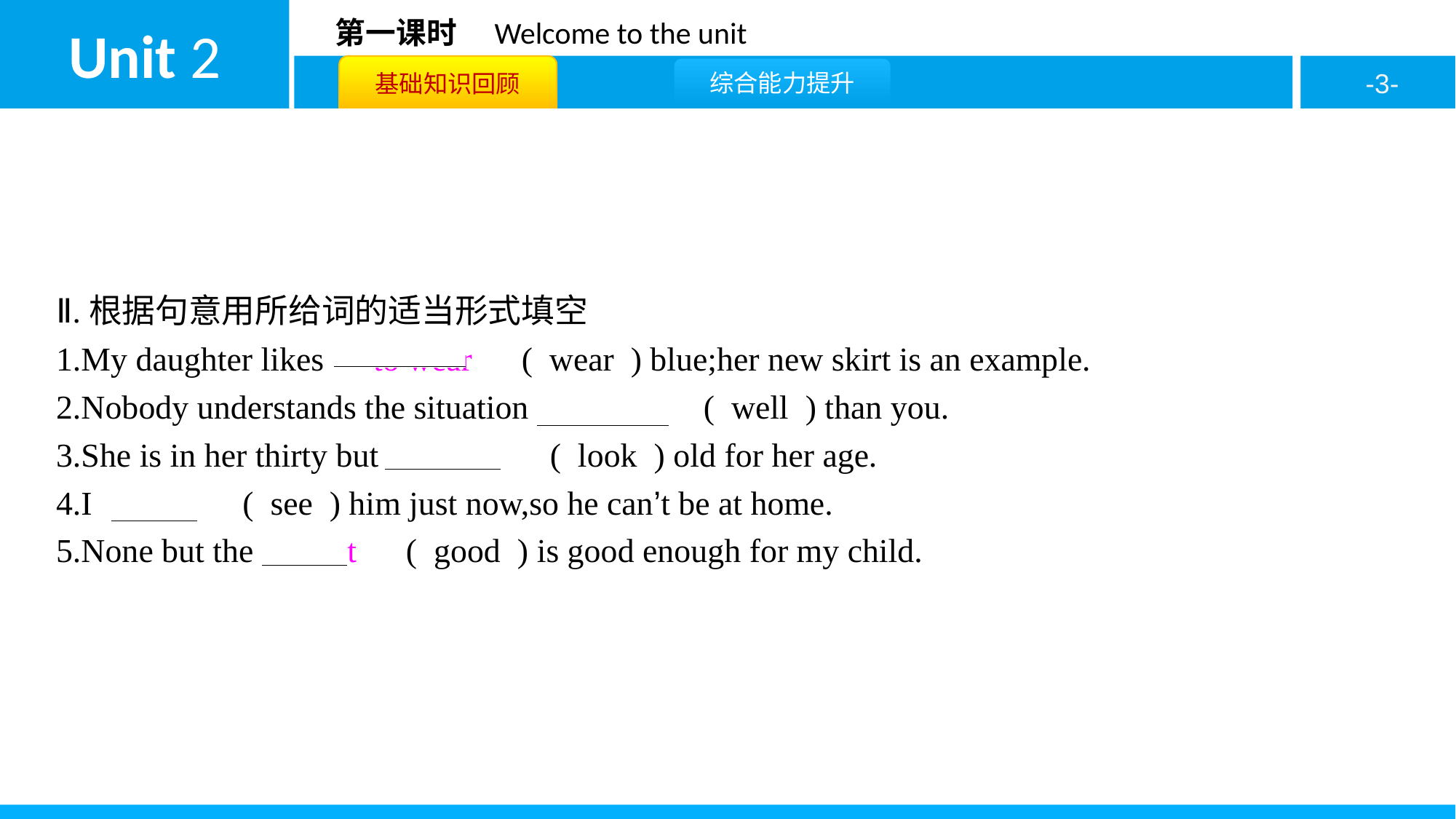

Ⅱ.根据句意用所给词的适当形式填空
1.My daughter likes　to wear　(  wear  ) blue;her new skirt is an example.
2.Nobody understands the situation　better　(  well  ) than you.
3.She is in her thirty but　looks　(  look  ) old for her age.
4.I　saw　(  see  ) him just now,so he can’t be at home.
5.None but the　best　(  good  ) is good enough for my child.